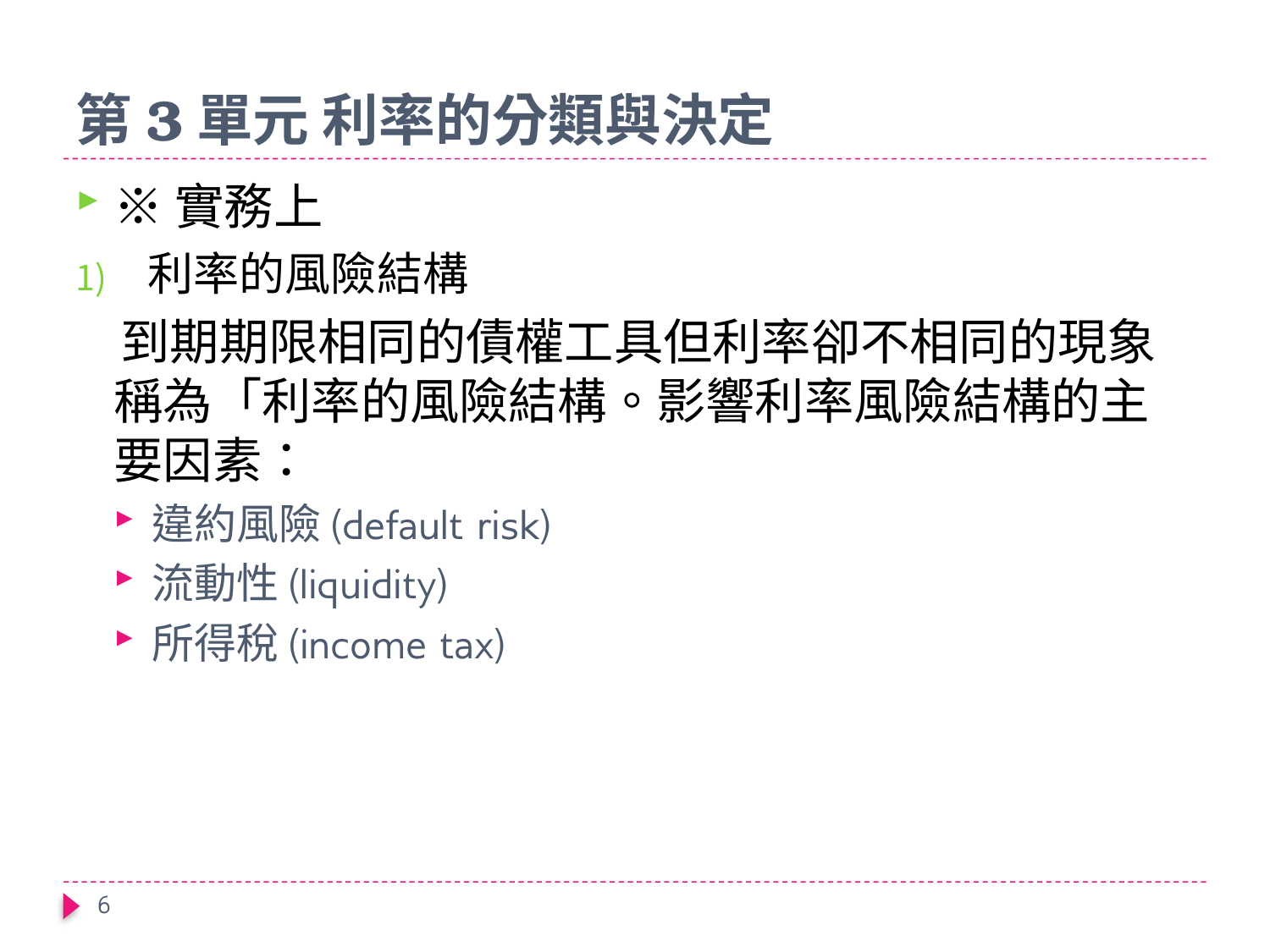

# 第3單元 利率的分類與決定
※實務上
利率的風險結構
   到期期限相同的債權工具但利率卻不相同的現象稱為「利率的風險結構。影響利率風險結構的主要因素：
違約風險(default risk)
流動性(liquidity)
所得稅(income tax)

6